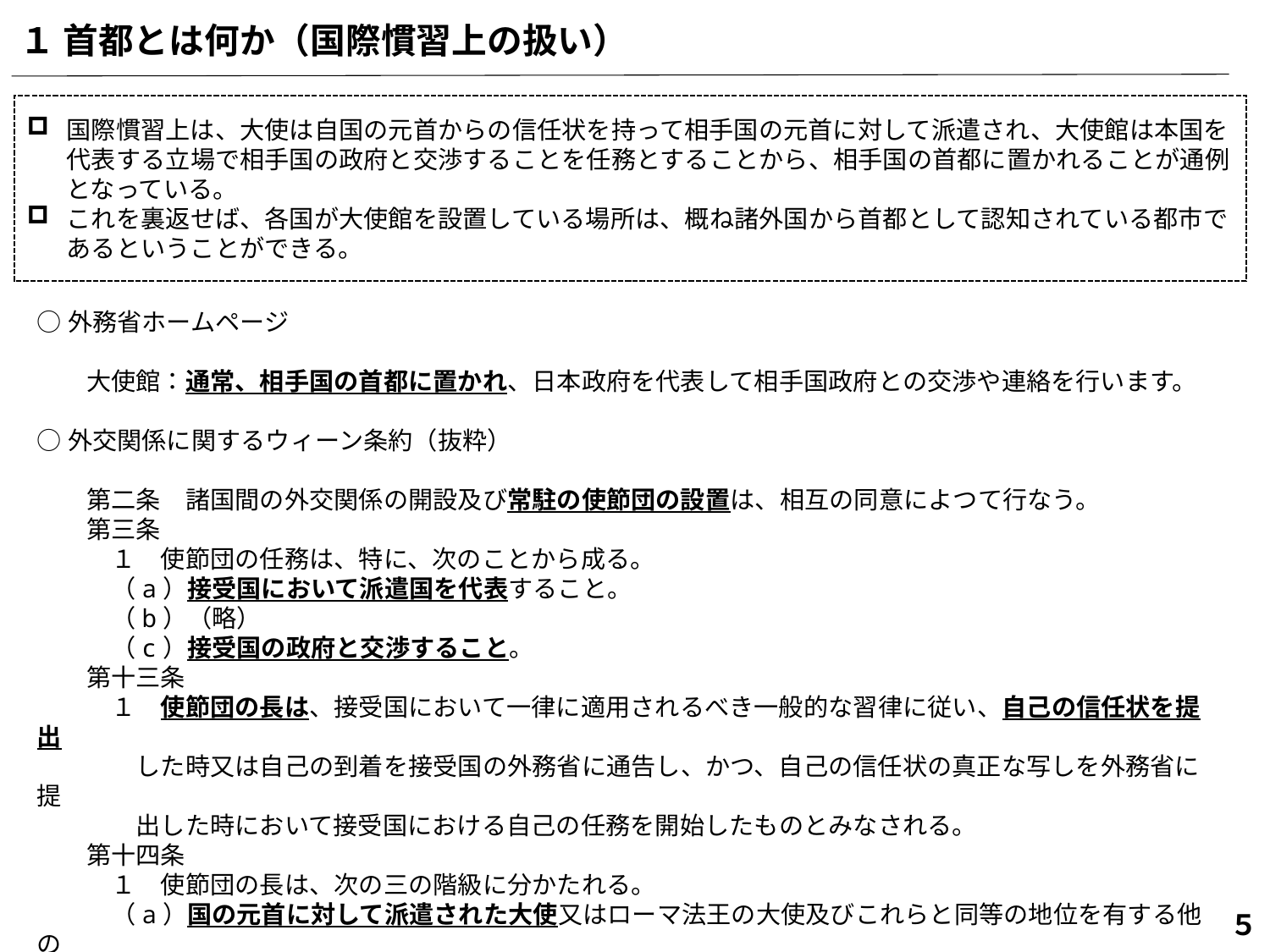

１ 首都とは何か（国際慣習上の扱い）
国際慣習上は、大使は自国の元首からの信任状を持って相手国の元首に対して派遣され、大使館は本国を代表する立場で相手国の政府と交渉することを任務とすることから、相手国の首都に置かれることが通例となっている。
これを裏返せば、各国が大使館を設置している場所は、概ね諸外国から首都として認知されている都市であるということができる。
○外務省ホームページ

　　大使館：通常、相手国の首都に置かれ、日本政府を代表して相手国政府との交渉や連絡を行います。

○外交関係に関するウィーン条約（抜粋）

　　第二条　諸国間の外交関係の開設及び常駐の使節団の設置は、相互の同意によつて行なう。
　　第三条
　　　１　使節団の任務は、特に、次のことから成る。
　　　（a）接受国において派遣国を代表すること。
　　　（b）（略）
　　　（c）接受国の政府と交渉すること。
　　第十三条
　　　１　使節団の長は、接受国において一律に適用されるべき一般的な習律に従い、自己の信任状を提出
　　　　した時又は自己の到着を接受国の外務省に通告し、かつ、自己の信任状の真正な写しを外務省に提
　　　　出した時において接受国における自己の任務を開始したものとみなされる。
　　第十四条
　　　１　使節団の長は、次の三の階級に分かたれる。
　　　（a）国の元首に対して派遣された大使又はローマ法王の大使及びこれらと同等の地位を有する他の
　　　　　使節団の長
５